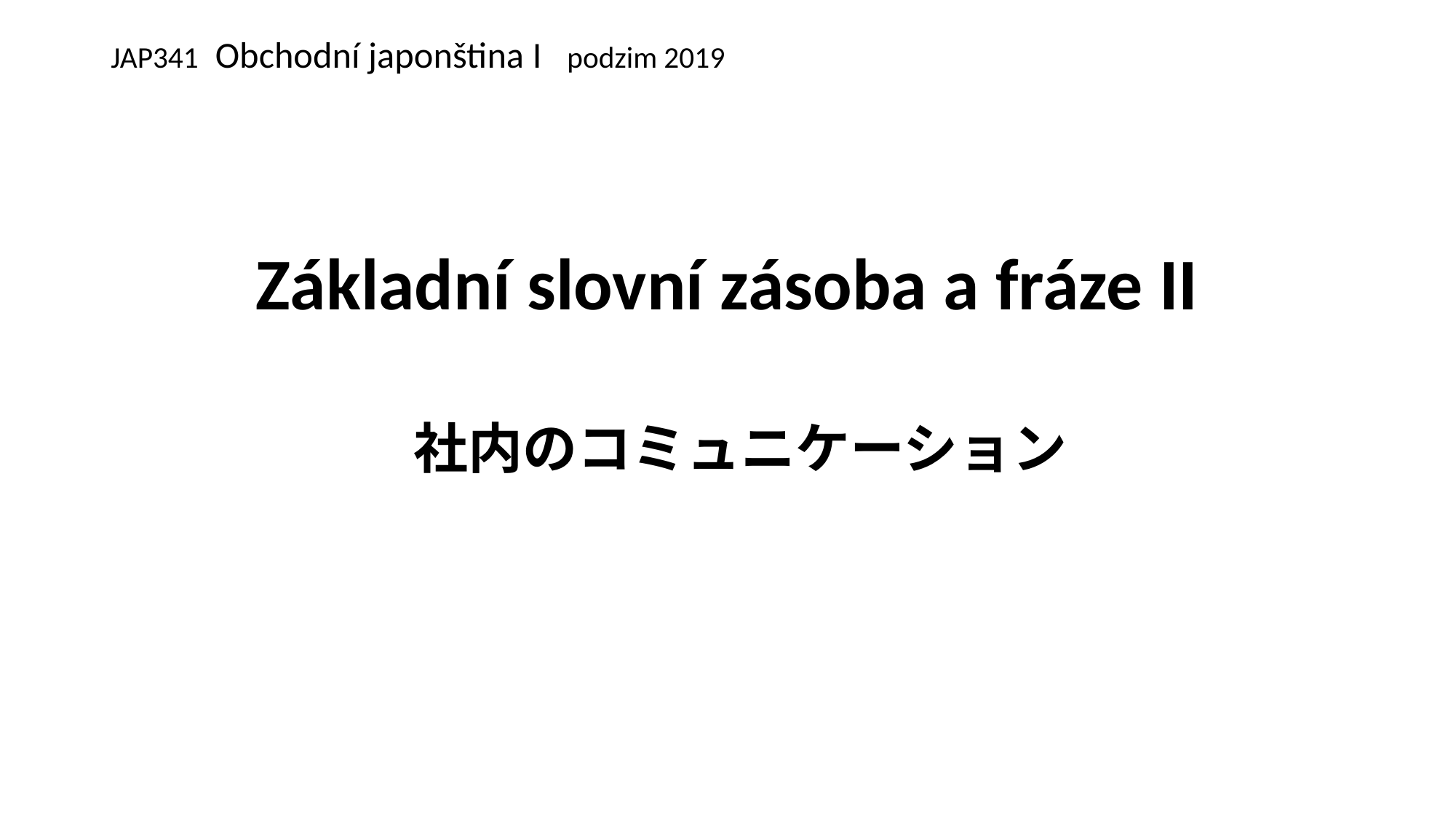

# JAP341  Obchodní japonština I   podzim 2019

Základní slovní zásoba a fráze II

 社内のコミュニケーション